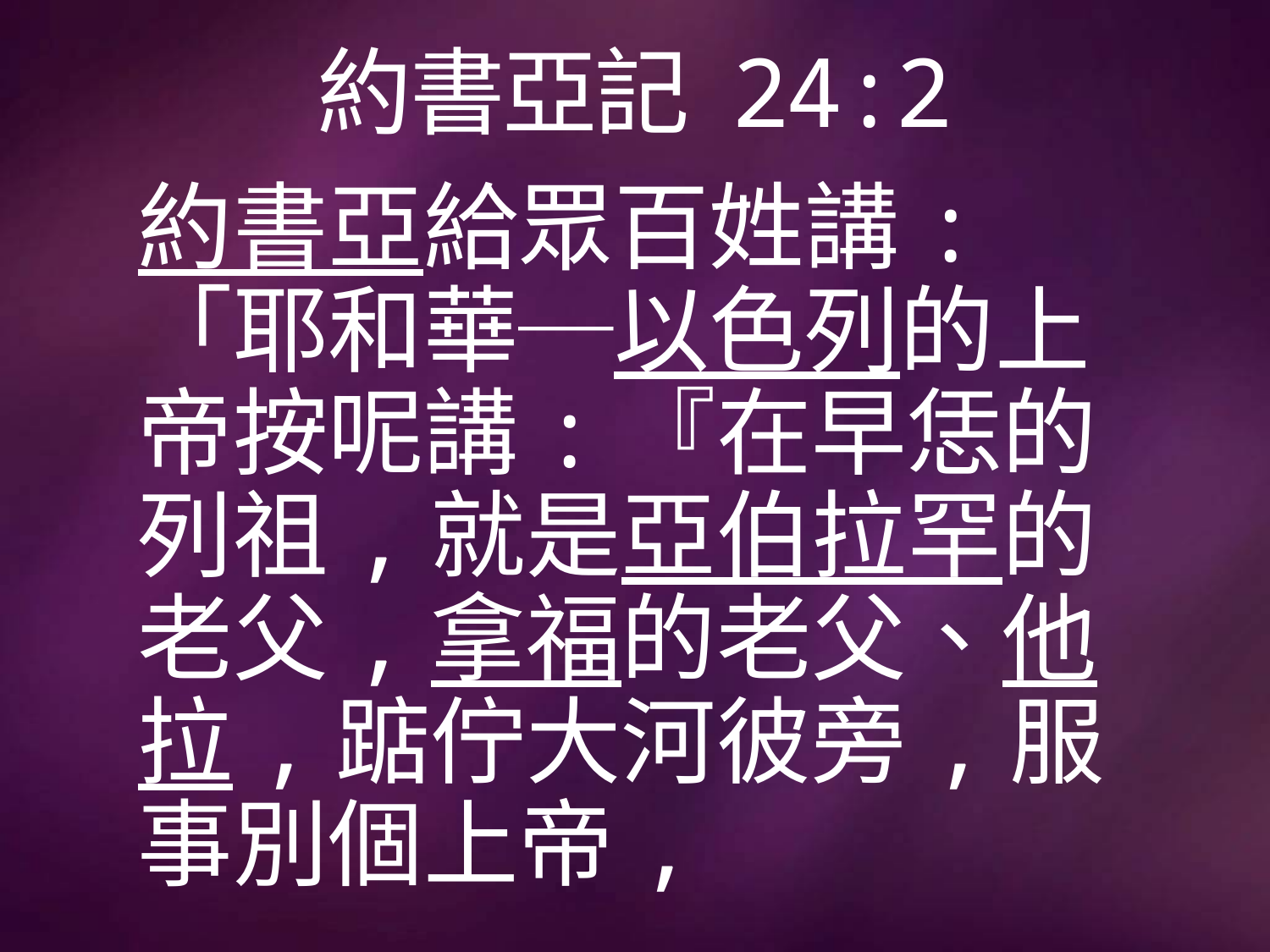

# 約書亞記 24:2
約書亞給眾百姓講:「耶和華─以色列的上帝按呢講:『在早恁的列祖,就是亞伯拉罕的老父,拿福的老父、他拉,踮佇大河彼旁,服事別個上帝,